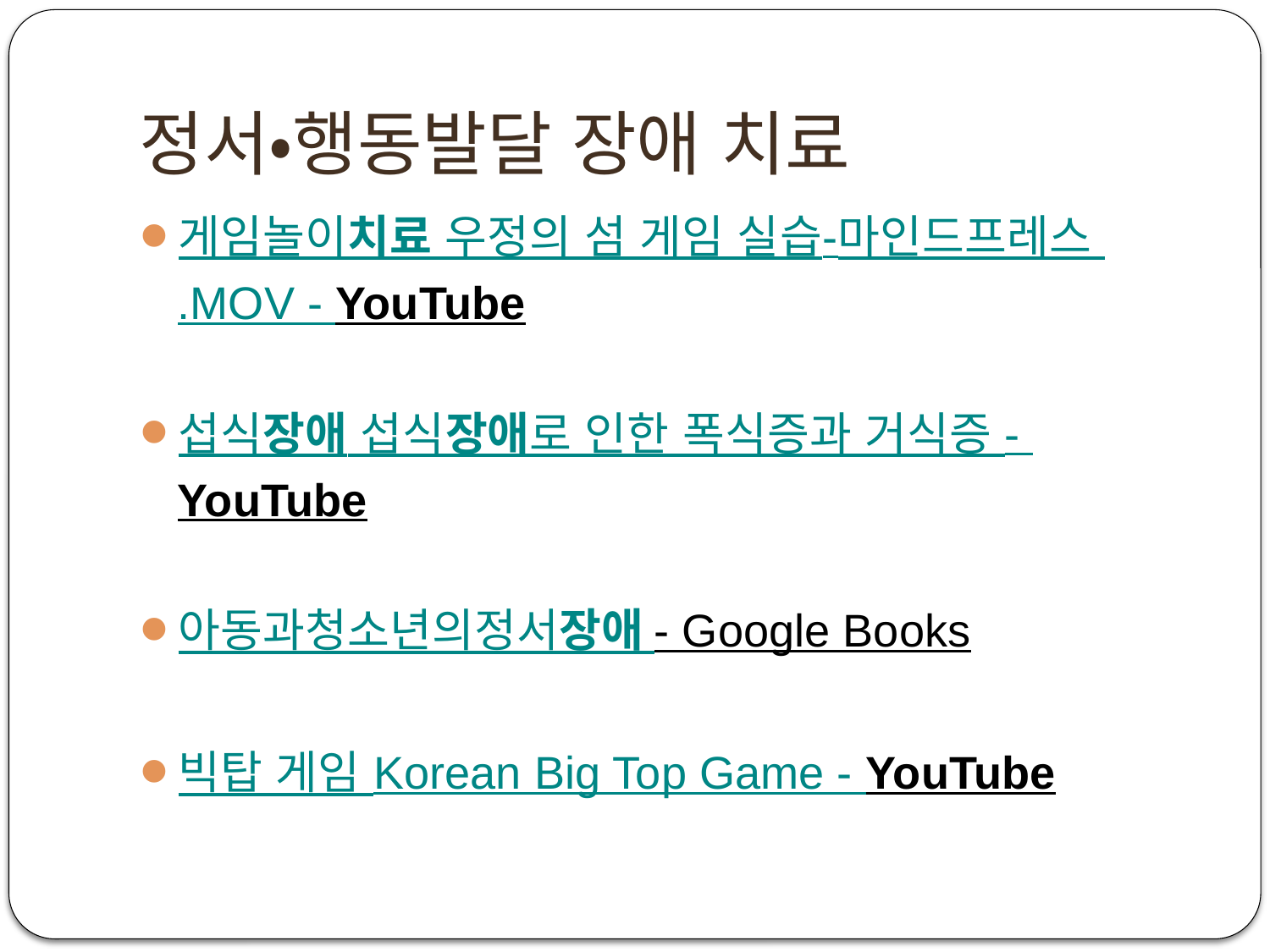

# 정서‧행동발달 장애 치료
게임놀이치료 우정의 섬 게임 실습-마인드프레스 .MOV - YouTube

섭식장애 섭식장애로 인한 폭식증과 거식증 - YouTube

아동과청소년의정서장애 - Google Books

빅탑 게임 Korean Big Top Game - YouTube